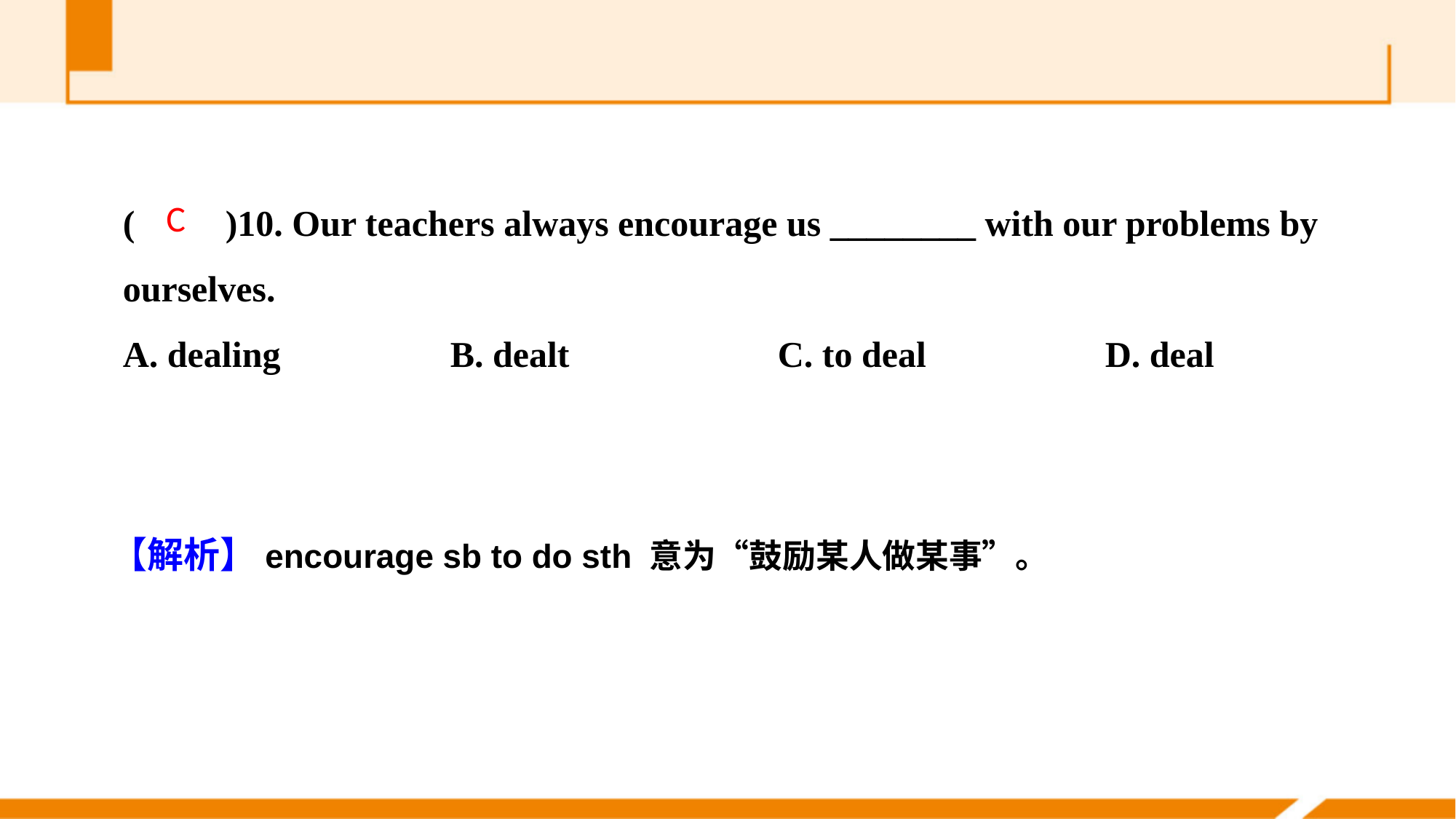

(　　)10. Our teachers always encourage us ________ with our problems by ourselves.
A. dealing  		B. dealt		C. to deal  		D. deal
C
【解析】encourage sb to do sth 意为“鼓励某人做某事”。